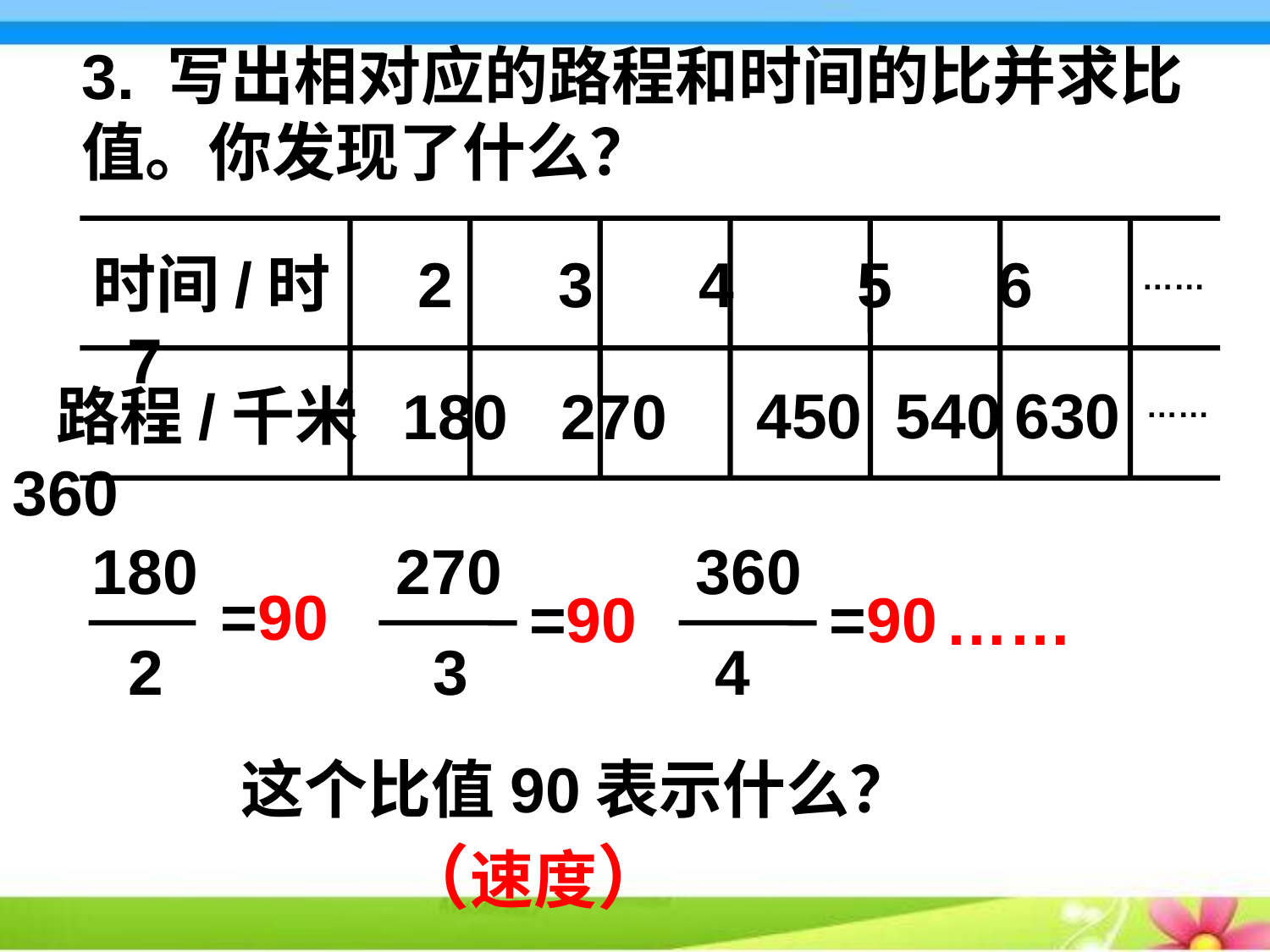

3. 写出相对应的路程和时间的比并求比值。你发现了什么？

时间/时     2      3      4       5      6       7
……
  路程/千米  180   270   360
……
450
540
630
180

2
=90
270
=90

 3
360
=90

4
……
这个比值90表示什么？
（速度）